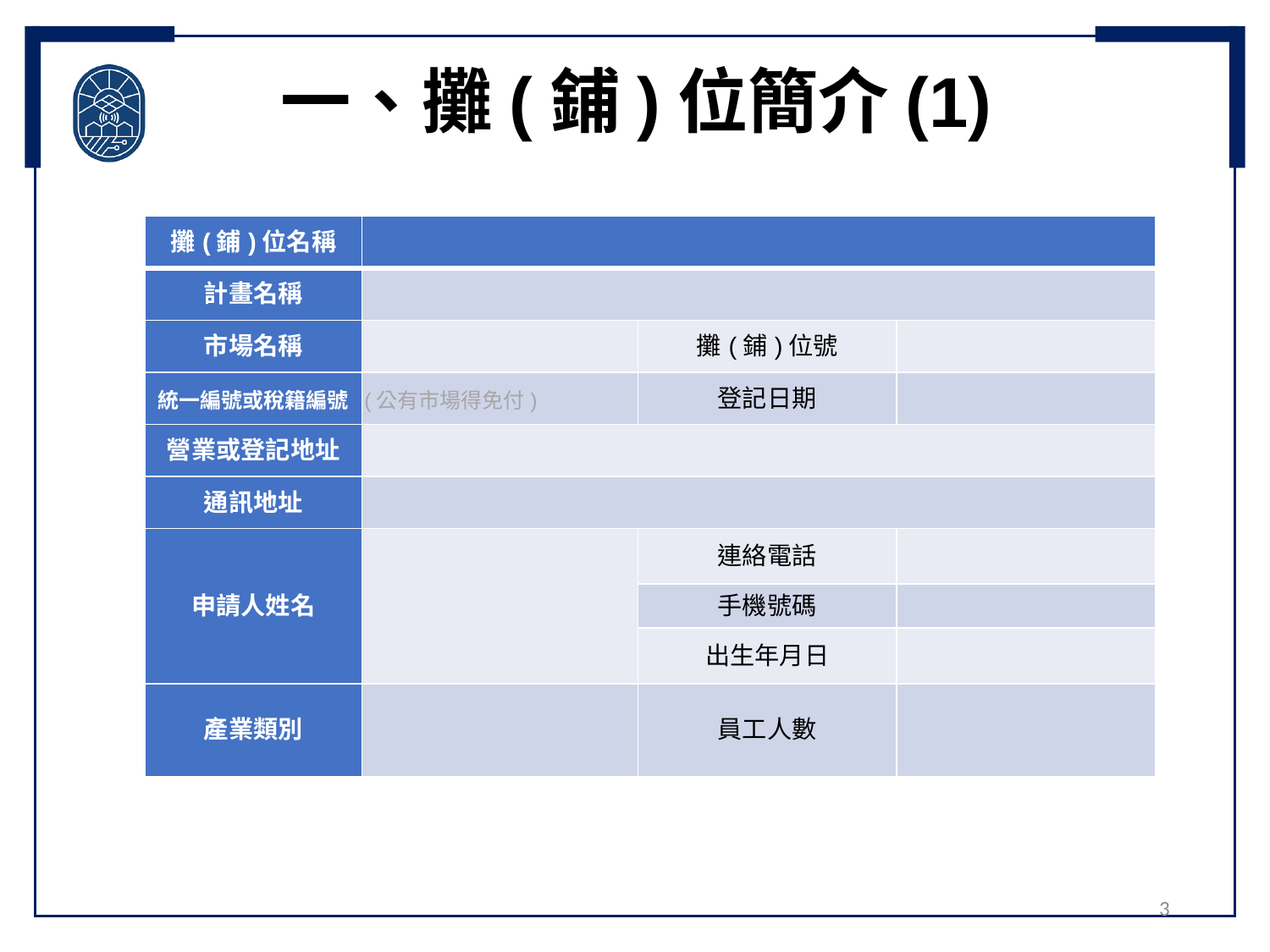

一、攤(鋪)位簡介(1)
| 攤(鋪)位名稱 |  |  |  |
| --- | --- | --- | --- |
| 計畫名稱 |  |  |  |
| 市場名稱 |  | 攤(鋪)位號 |  |
| 統一編號或稅籍編號 | (公有市場得免付) | 登記日期 |  |
| 營業或登記地址 |  |  |  |
| 通訊地址 |  |  |  |
| 申請人姓名 |  | 連絡電話 |  |
|  |  | 手機號碼 |  |
|  |  | 出生年月日 |  |
| 產業類別 |  | 員工人數 |  |
3